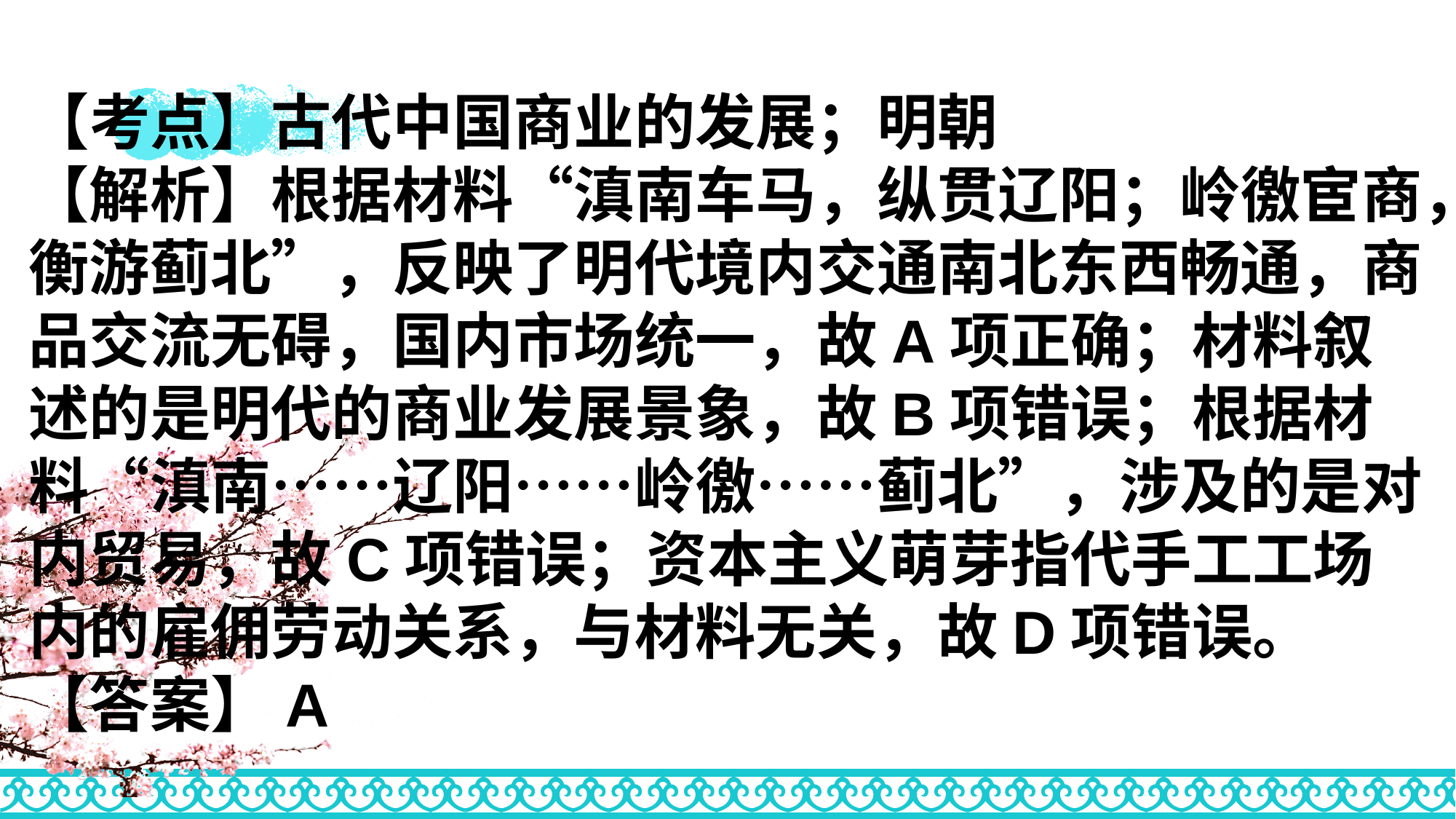

【考点】古代中国商业的发展；明朝
【解析】根据材料“滇南车马，纵贯辽阳；岭徼宦商，衡游蓟北”，反映了明代境内交通南北东西畅通，商品交流无碍，国内市场统一，故A项正确；材料叙述的是明代的商业发展景象，故B项错误；根据材料“滇南……辽阳……岭徼……蓟北”，涉及的是对内贸易，故C项错误；资本主义萌芽指代手工工场内的雇佣劳动关系，与材料无关，故D项错误。
【答案】A